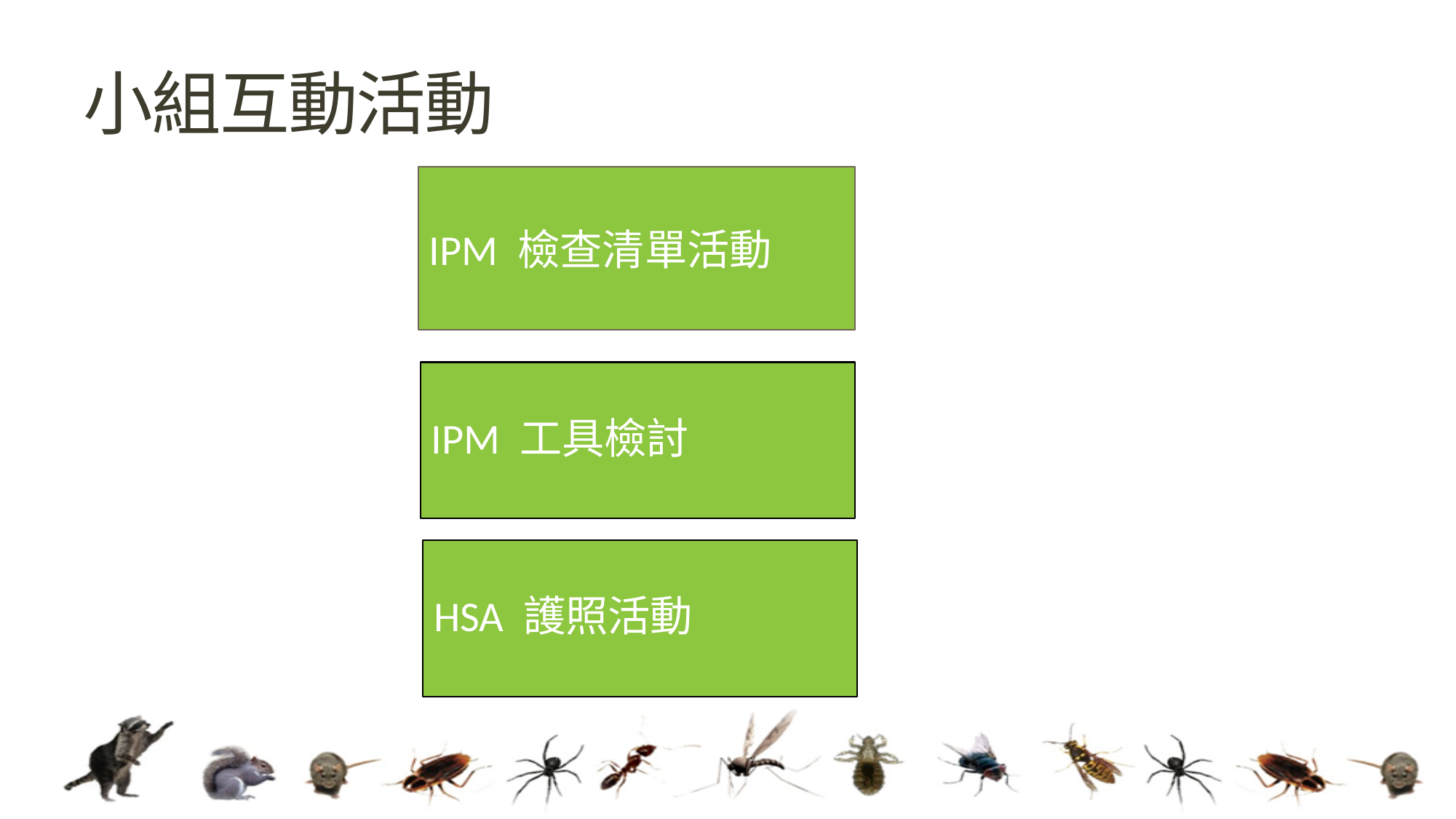

# 小組互動活動

IPM 檢查清單活動

IPM 工具檢討

HSA 護照活動